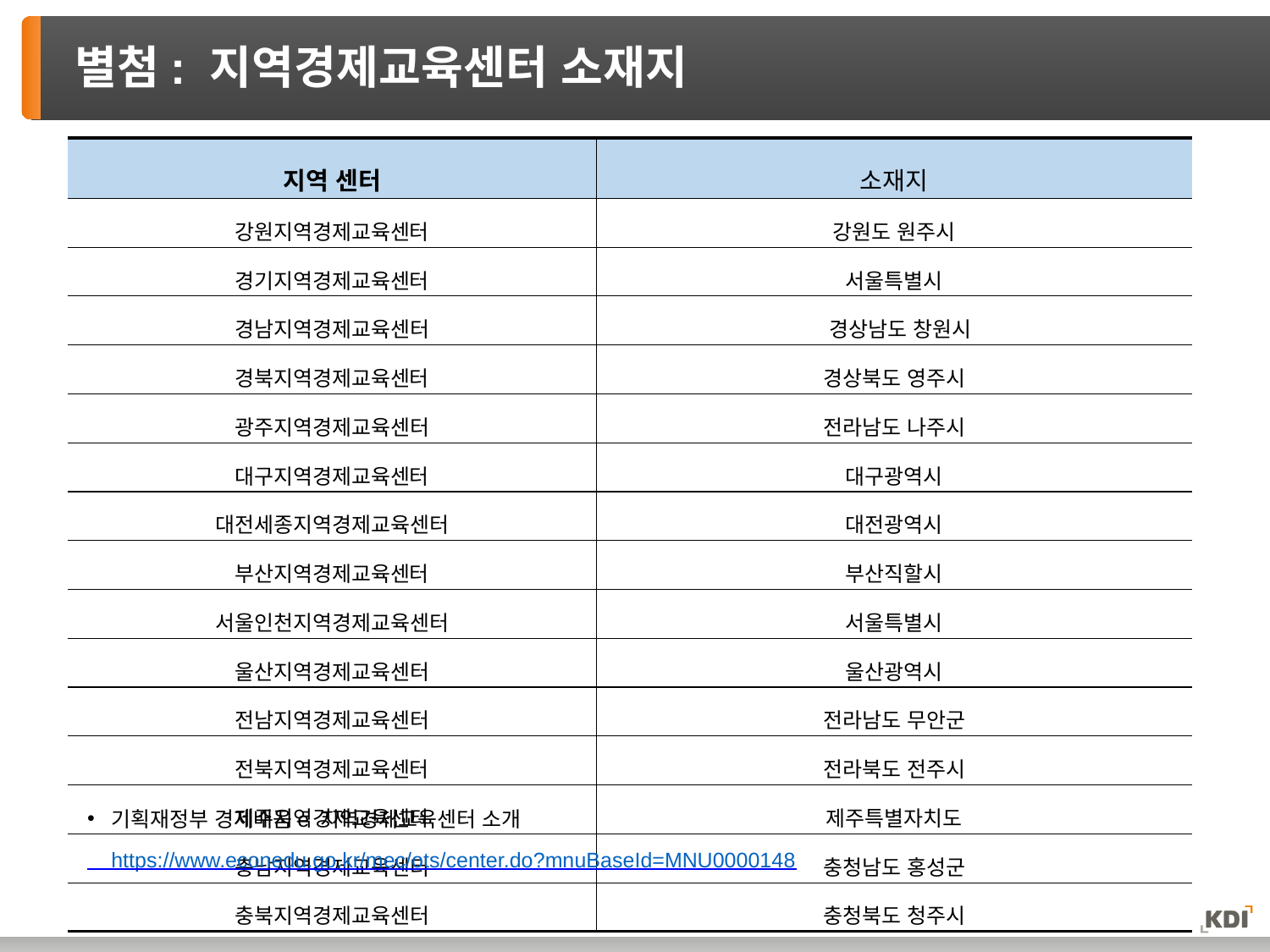

# 별첨: 지역경제교육센터 소재지
| 지역 센터 | 소재지 |
| --- | --- |
| 강원지역경제교육센터 | 강원도 원주시 |
| 경기지역경제교육센터 | 서울특별시 |
| 경남지역경제교육센터 | 경상남도 창원시 |
| 경북지역경제교육센터 | 경상북도 영주시 |
| 광주지역경제교육센터 | 전라남도 나주시 |
| 대구지역경제교육센터 | 대구광역시 |
| 대전세종지역경제교육센터 | 대전광역시 |
| 부산지역경제교육센터 | 부산직할시 |
| 서울인천지역경제교육센터 | 서울특별시 |
| 울산지역경제교육센터 | 울산광역시 |
| 전남지역경제교육센터 | 전라남도 무안군 |
| 전북지역경제교육센터 | 전라북도 전주시 |
| 제주지역경제교육센터 | 제주특별자치도 |
| 충남지역경제교육센터 | 충청남도 홍성군 |
| 충북지역경제교육센터 | 충청북도 청주시 |

기획재정부 경제배움e 지역경제교육센터 소개
    https://www.econedu.go.kr/mec/ots/center.do?mnuBaseId=MNU0000148